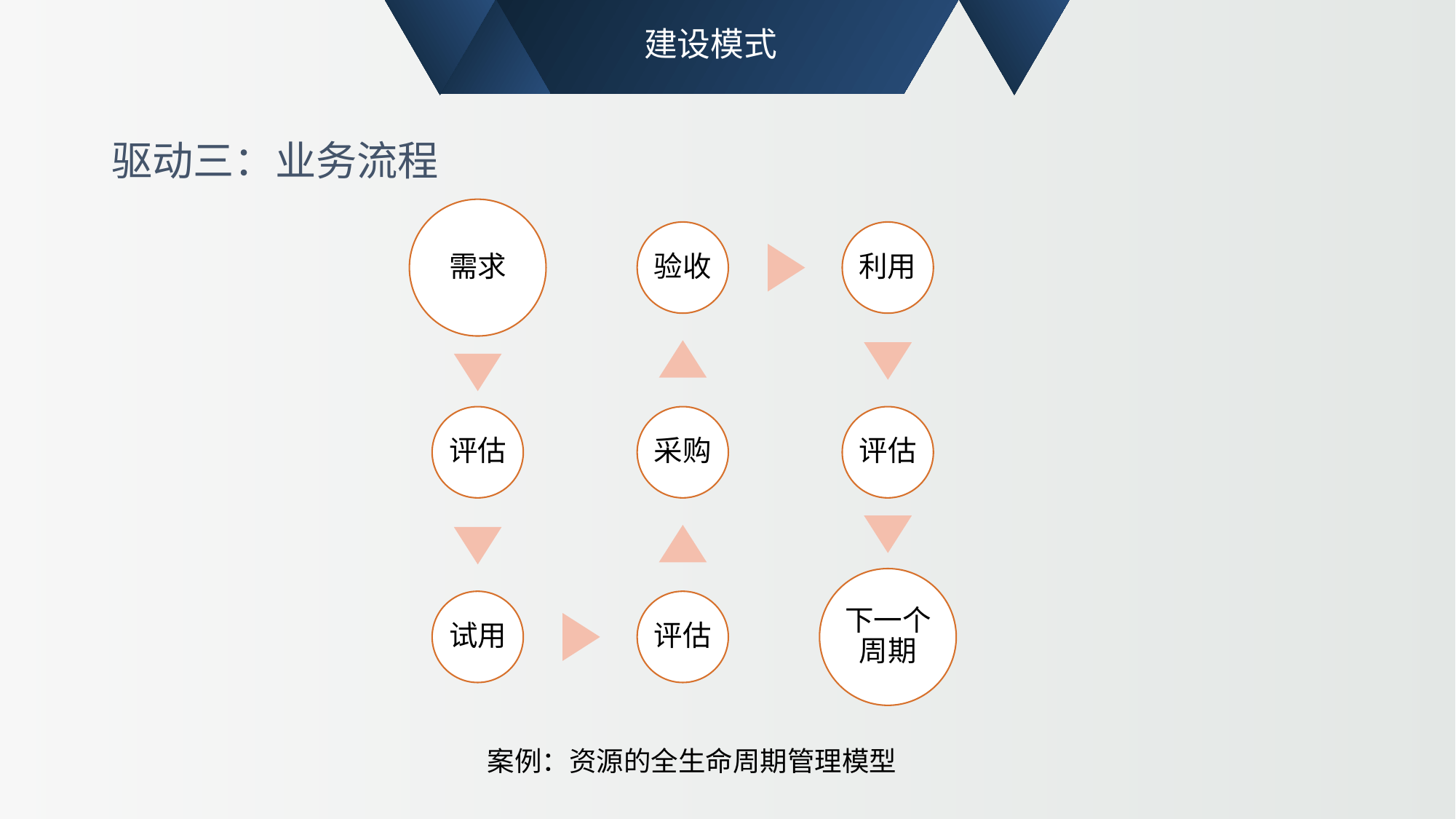

# 建设模式
驱动三：业务流程
需求
评估
试用
评估
采购
验收
利用
评估
下一个周期
案例：资源的全生命周期管理模型